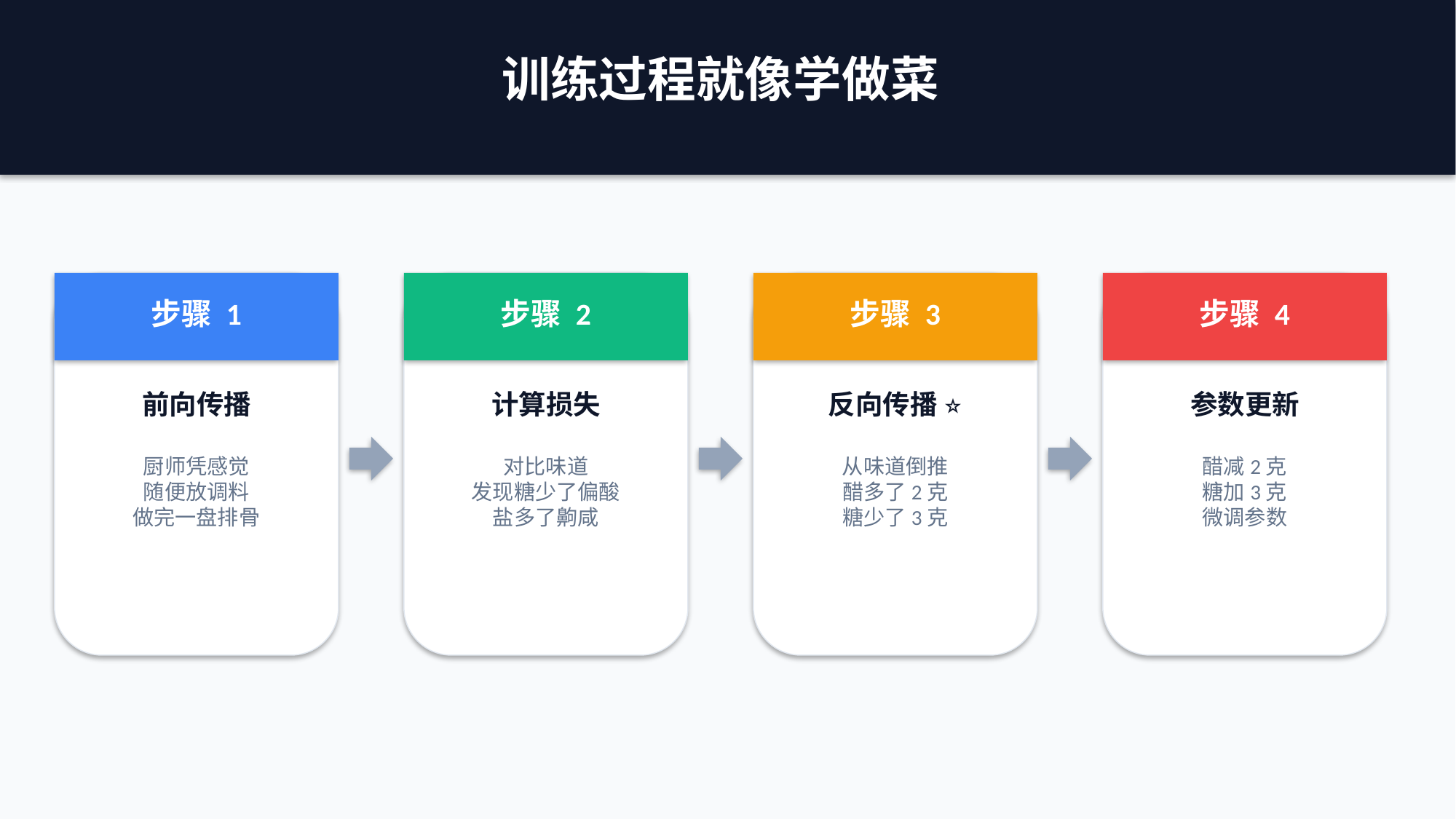

训练过程就像学做菜

步骤 1
步骤 2
步骤 3
步骤 4
前向传播
计算损失
反向传播 ⭐
参数更新

厨师凭感觉
随便放调料
做完一盘排骨
对比味道
发现糖少了偏酸
盐多了齁咸
从味道倒推
醋多了2克
糖少了3克
醋减2克
糖加3克
微调参数